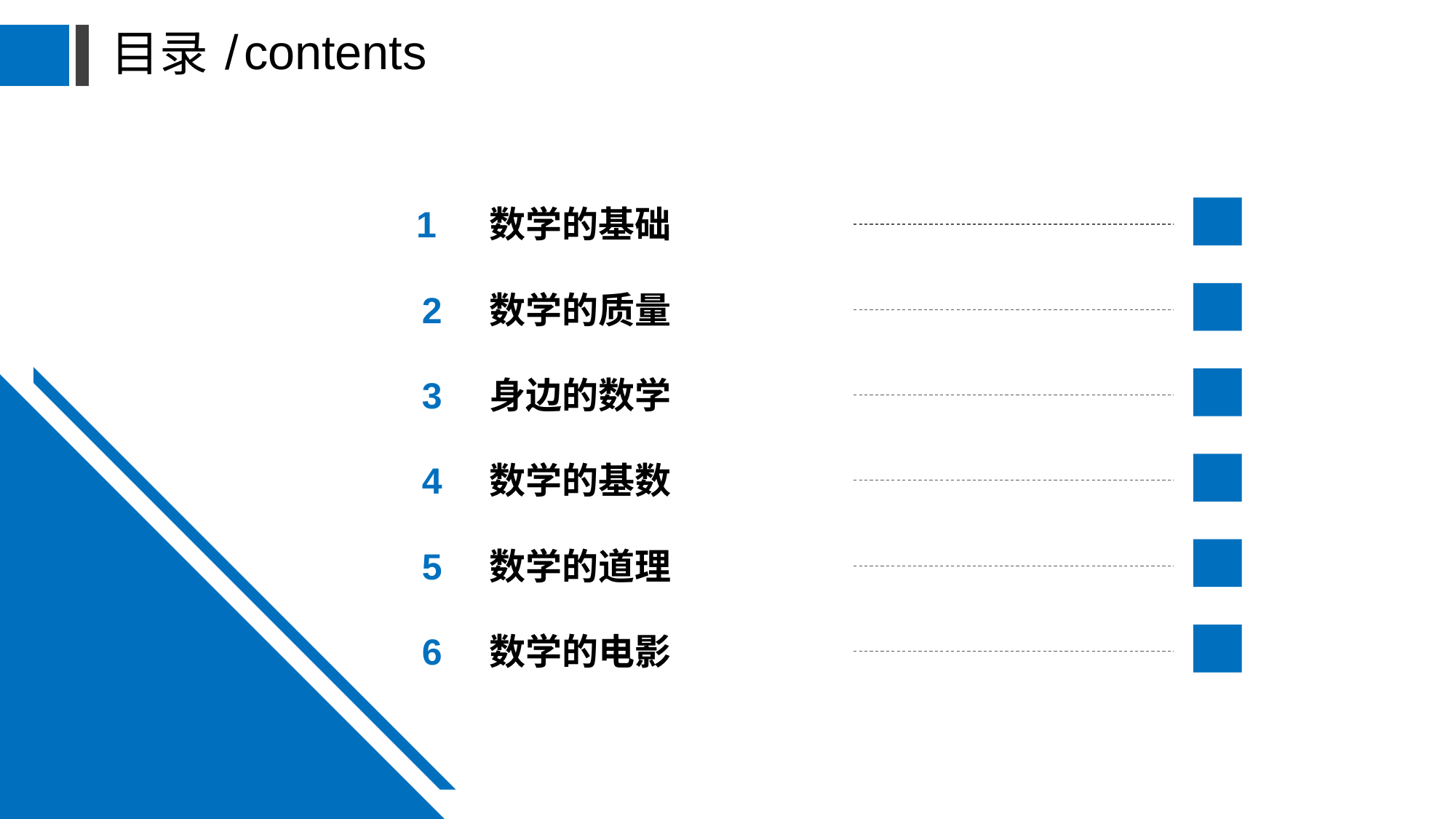

目录
/
contents

1
数学的基础

2
数学的质量

3
身边的数学

4
数学的基数

5
数学的道理

6
数学的电影